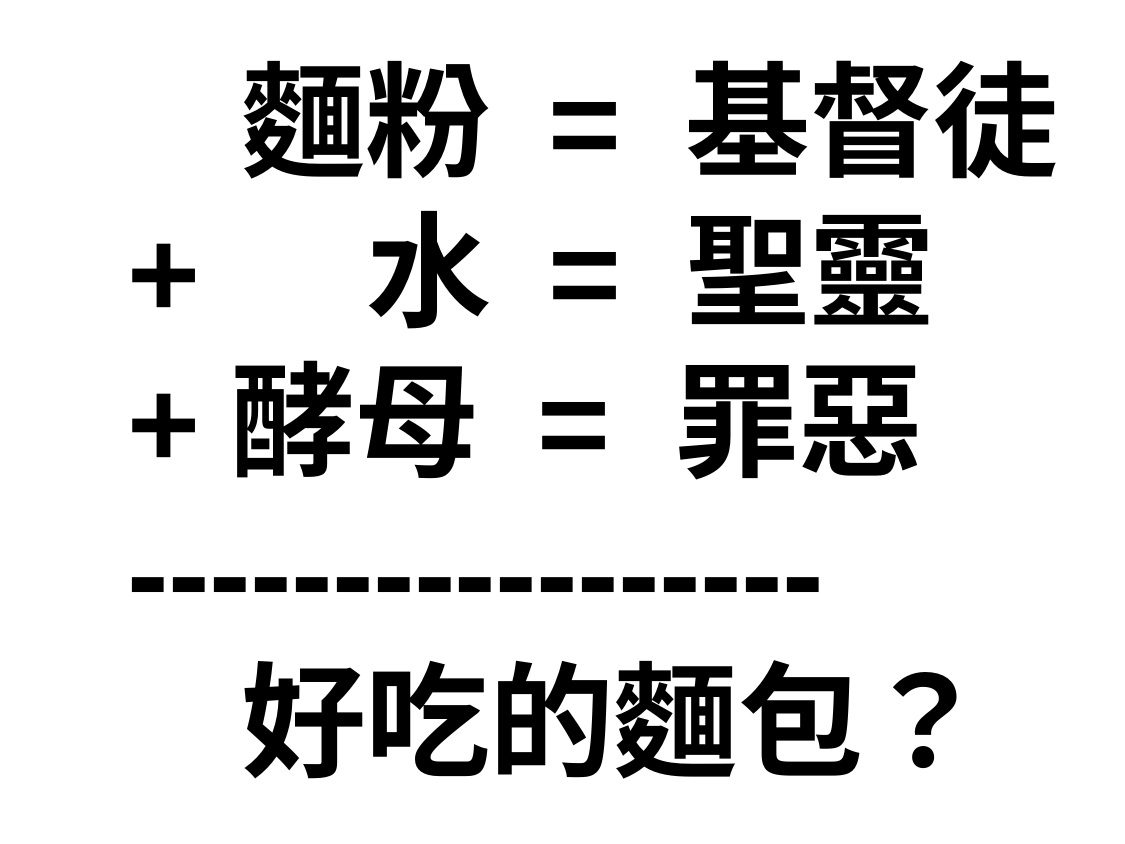

麵粉 = 基督徒
+    水 = 聖靈
+酵母 = 罪惡
-----------------
   好吃的麵包？